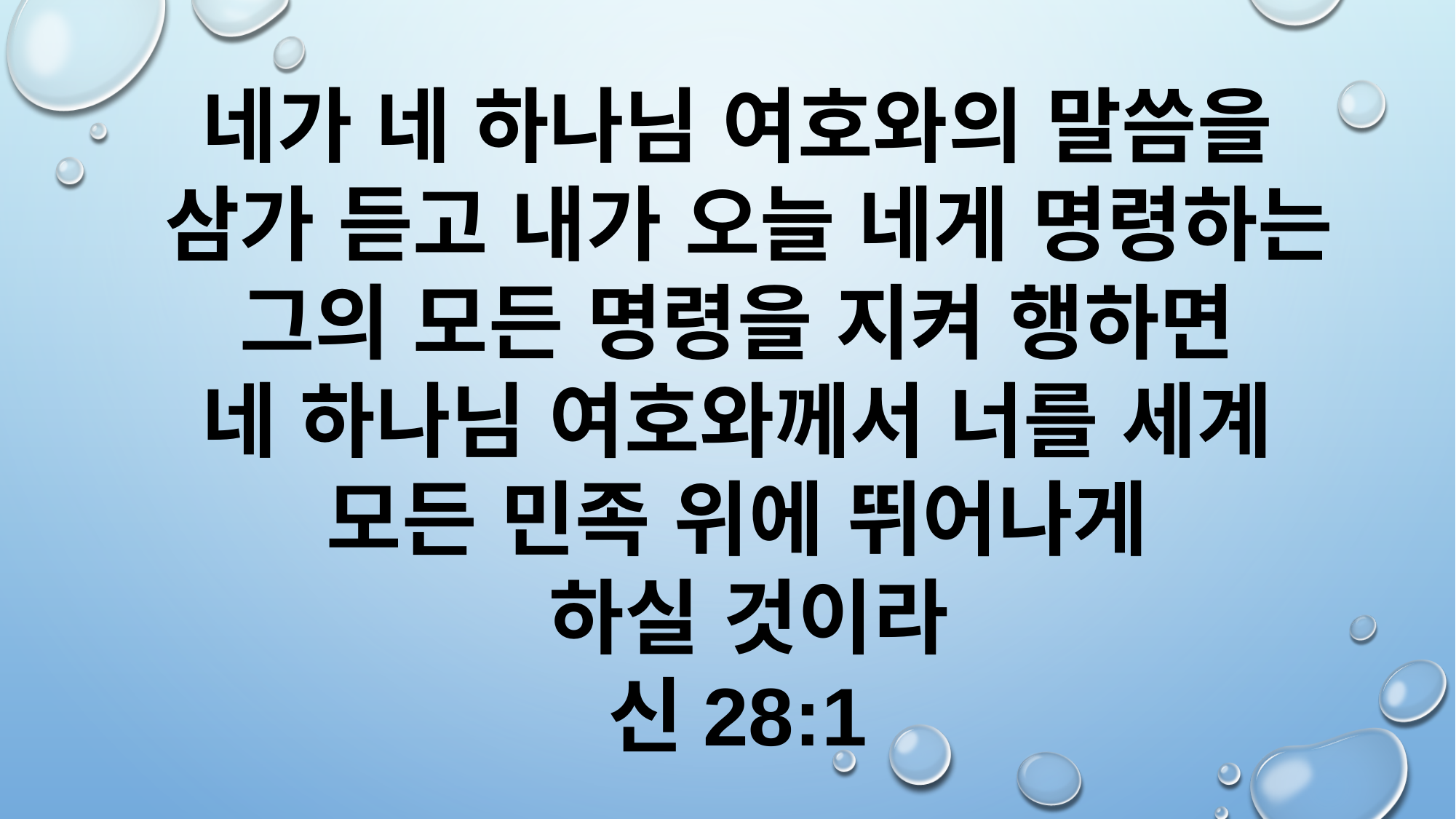

네가 네 하나님 여호와의 말씀을
삼가 듣고 내가 오늘 네게 명령하는 그의 모든 명령을 지켜 행하면
네 하나님 여호와께서 너를 세계
모든 민족 위에 뛰어나게
하실 것이라
신28:1